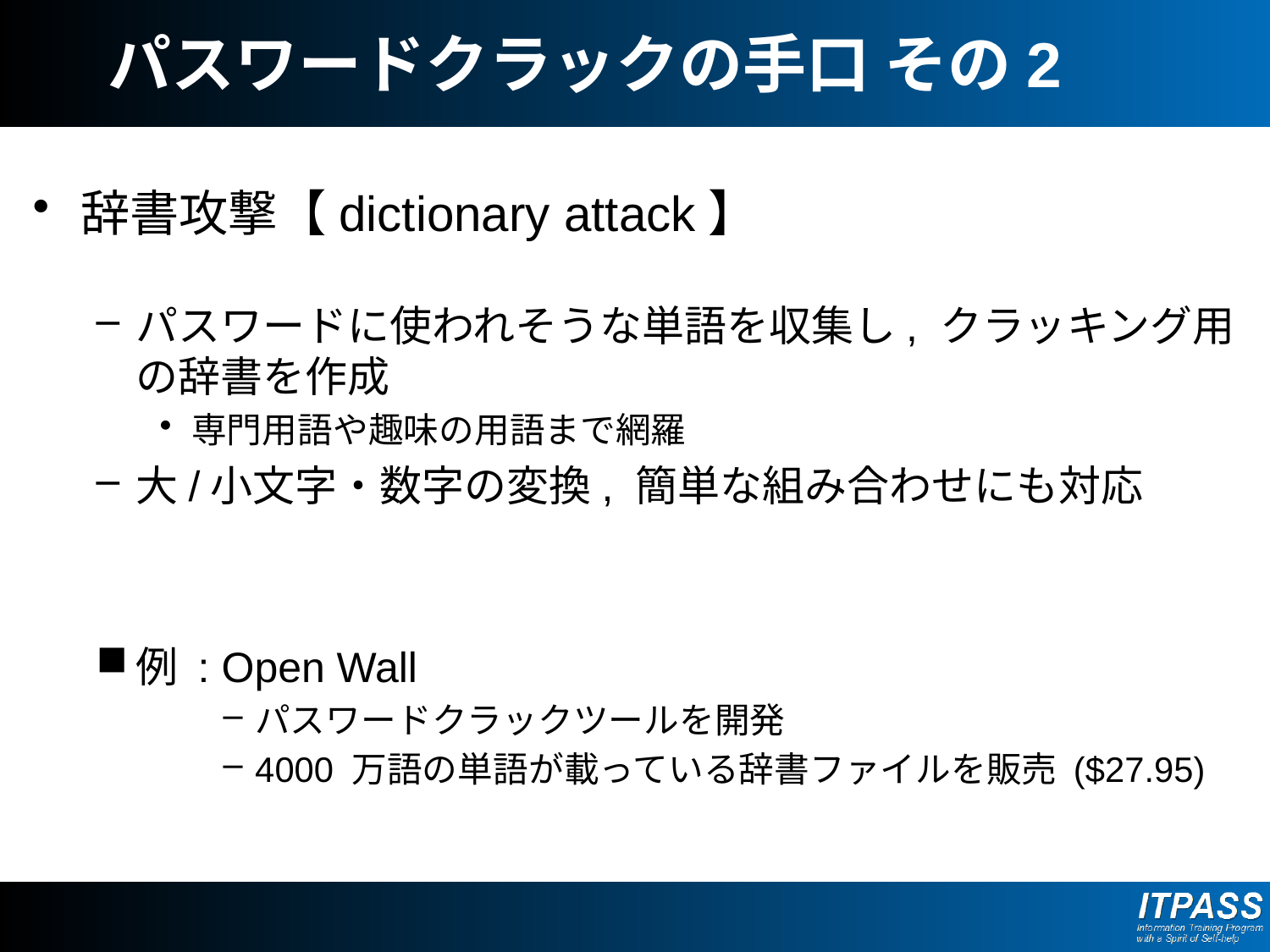

# パスワードクラックの手口 その2
辞書攻撃【dictionary attack】

パスワードに使われそうな単語を収集し, クラッキング用の辞書を作成
専門用語や趣味の用語まで網羅
大/小文字・数字の変換, 簡単な組み合わせにも対応

例 : Open Wall
パスワードクラックツールを開発
4000 万語の単語が載っている辞書ファイルを販売 ($27.95)